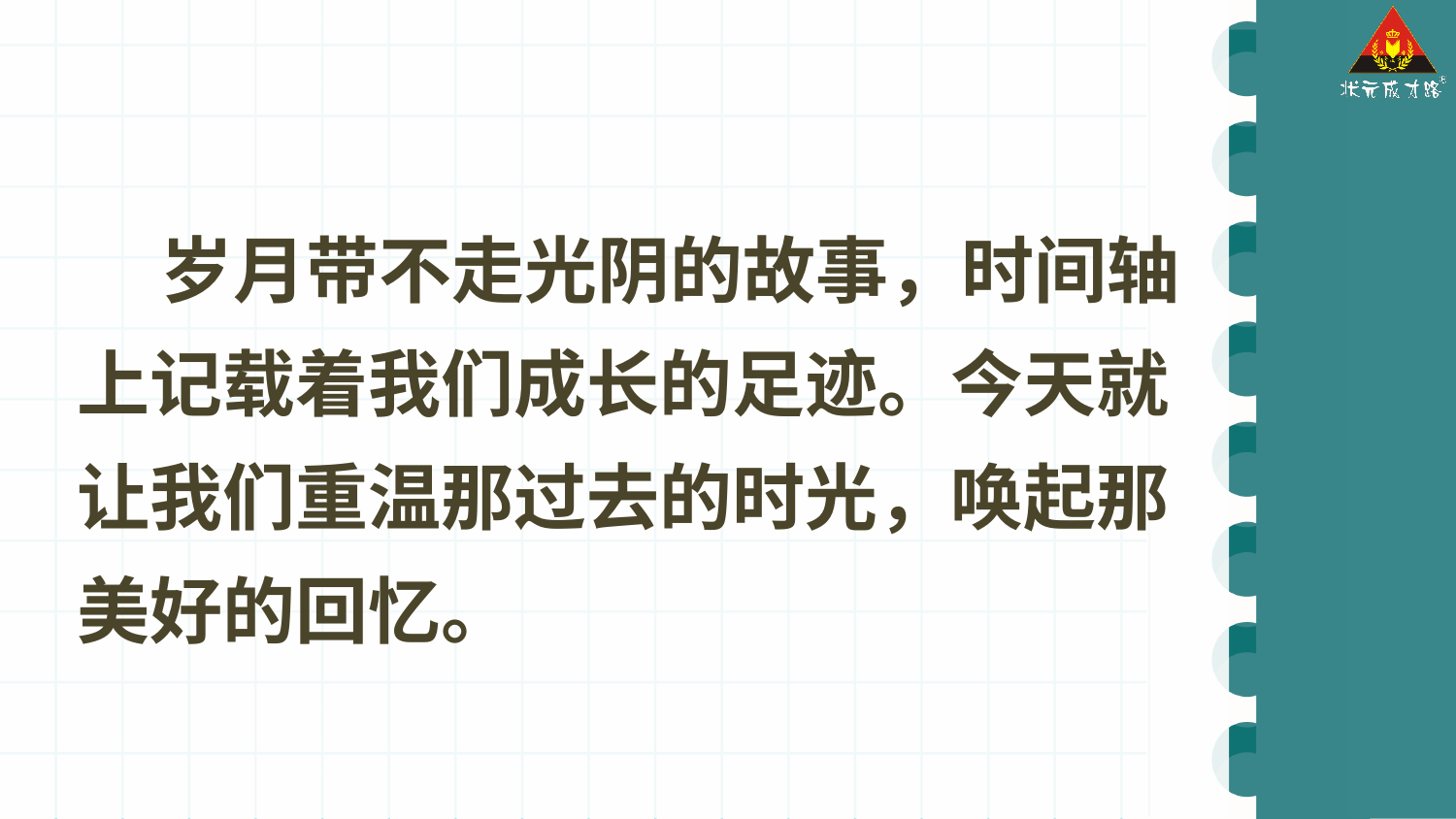

岁月带不走光阴的故事，时间轴上记载着我们成长的足迹。今天就让我们重温那过去的时光，唤起那美好的回忆。